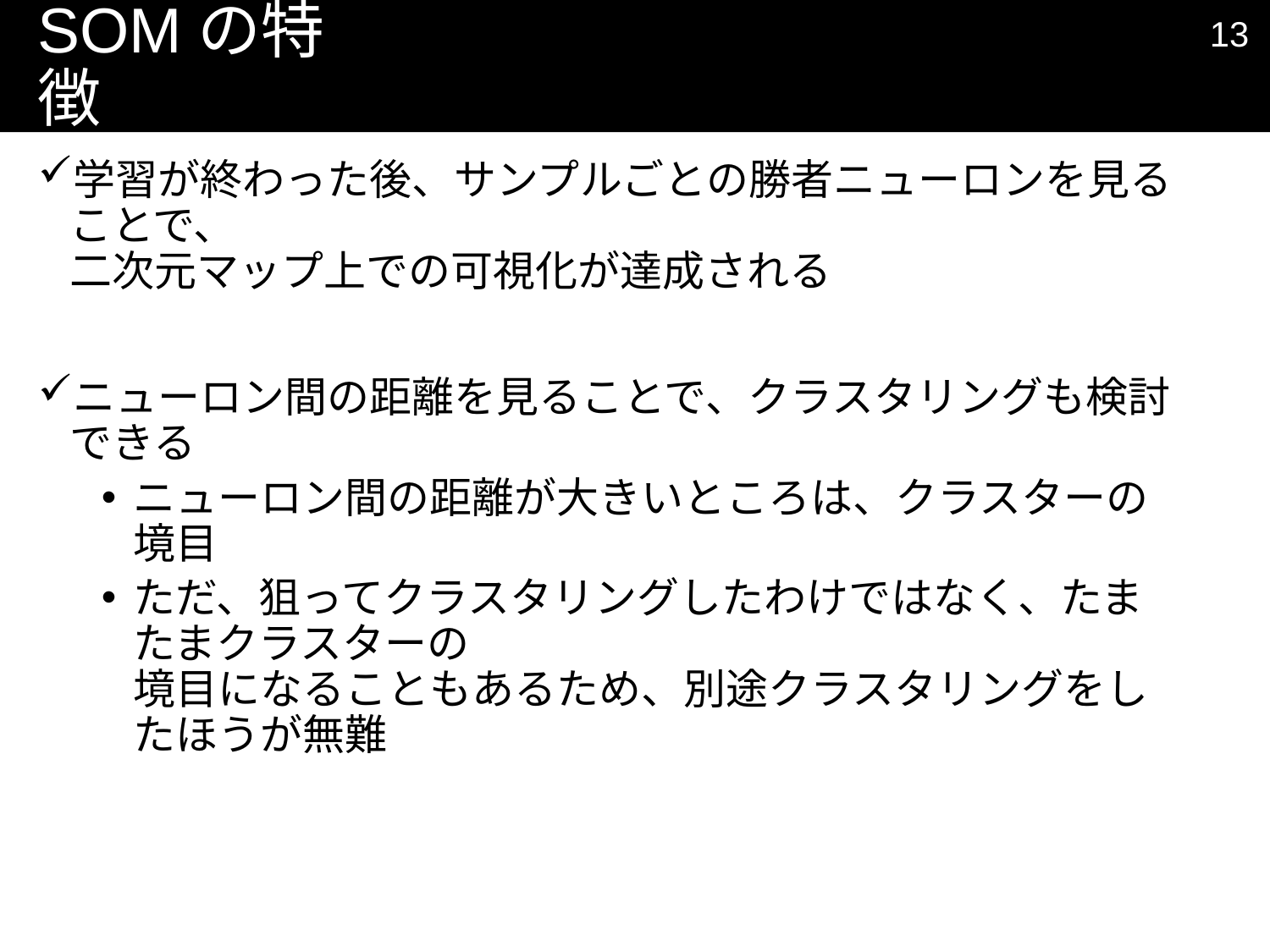

13
# SOMの特徴
学習が終わった後、サンプルごとの勝者ニューロンを見ることで、
二次元マップ上での可視化が達成される

ニューロン間の距離を見ることで、クラスタリングも検討できる
ニューロン間の距離が大きいところは、クラスターの境目
ただ、狙ってクラスタリングしたわけではなく、たまたまクラスターの
境目になることもあるため、別途クラスタリングをしたほうが無難